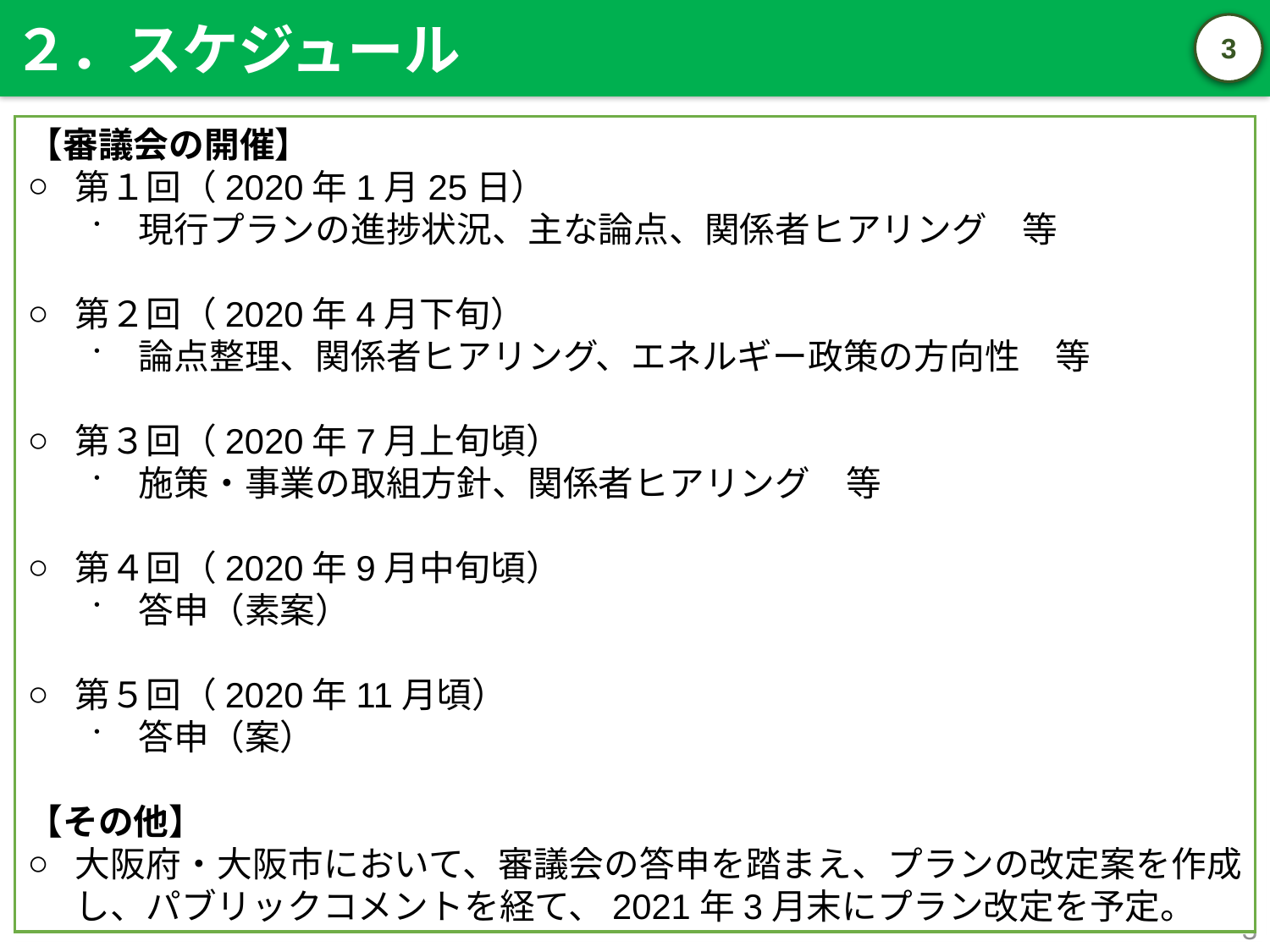

２．スケジュール
3
【審議会の開催】
第１回（2020年1月25日）
現行プランの進捗状況、主な論点、関係者ヒアリング　等

第２回（2020年4月下旬）
論点整理、関係者ヒアリング、エネルギー政策の方向性　等

第３回（2020年7月上旬頃）
施策・事業の取組方針、関係者ヒアリング　等

第４回（2020年9月中旬頃）
答申（素案）

第５回（2020年11月頃）
答申（案）

【その他】
大阪府・大阪市において、審議会の答申を踏まえ、プランの改定案を作成し、パブリックコメントを経て、2021年3月末にプラン改定を予定。
3